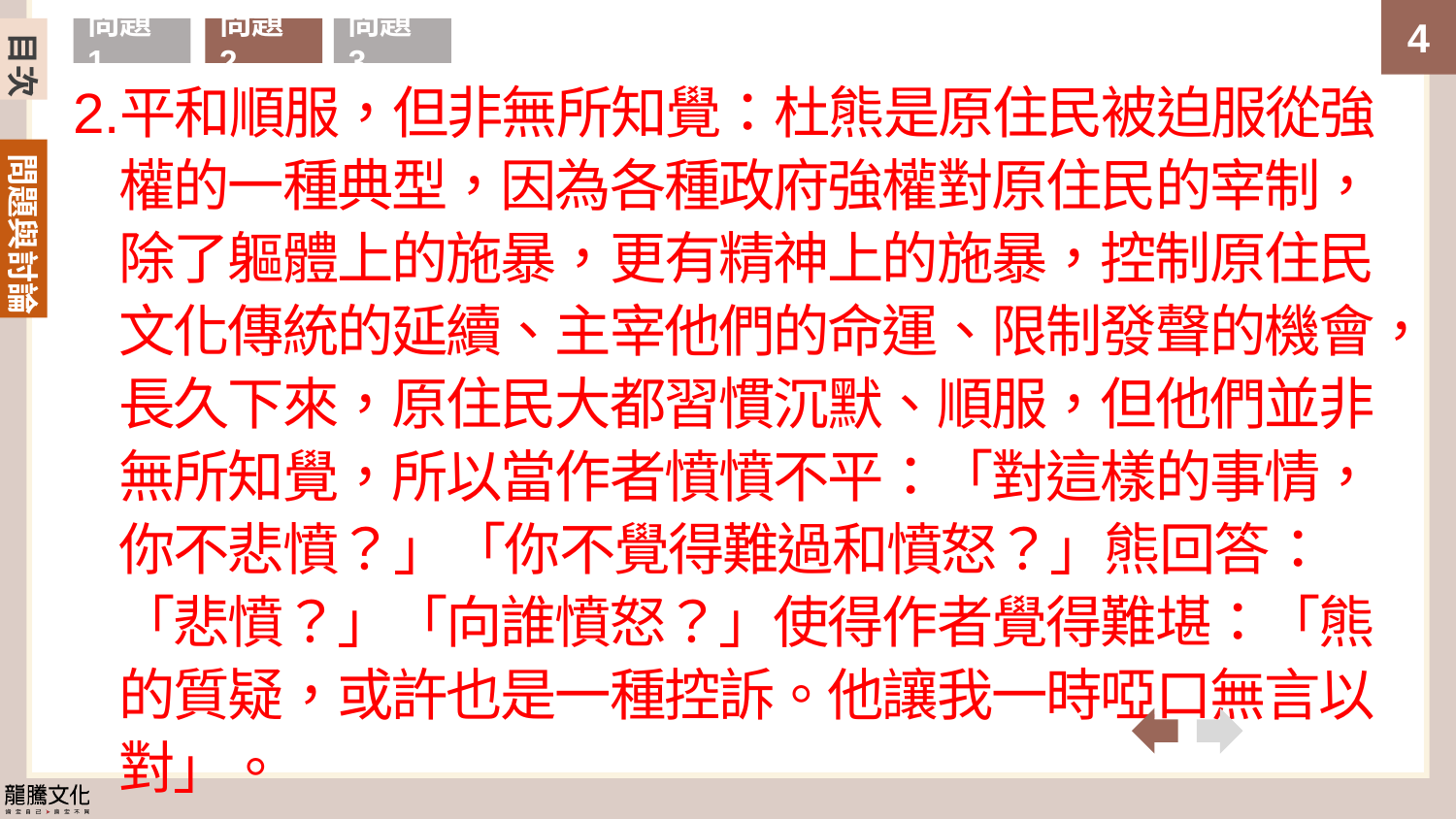

目次
問題1
問題2
問題3
平和順服，但非無所知覺：杜熊是原住民被迫服從強權的一種典型，因為各種政府強權對原住民的宰制，除了軀體上的施暴，更有精神上的施暴，控制原住民文化傳統的延續、主宰他們的命運、限制發聲的機會，長久下來，原住民大都習慣沉默、順服，但他們並非無所知覺，所以當作者憤憤不平：「對這樣的事情，你不悲憤？」「你不覺得難過和憤怒？」熊回答：「悲憤？」「向誰憤怒？」使得作者覺得難堪：「熊的質疑，或許也是一種控訴。他讓我一時啞口無言以對」。